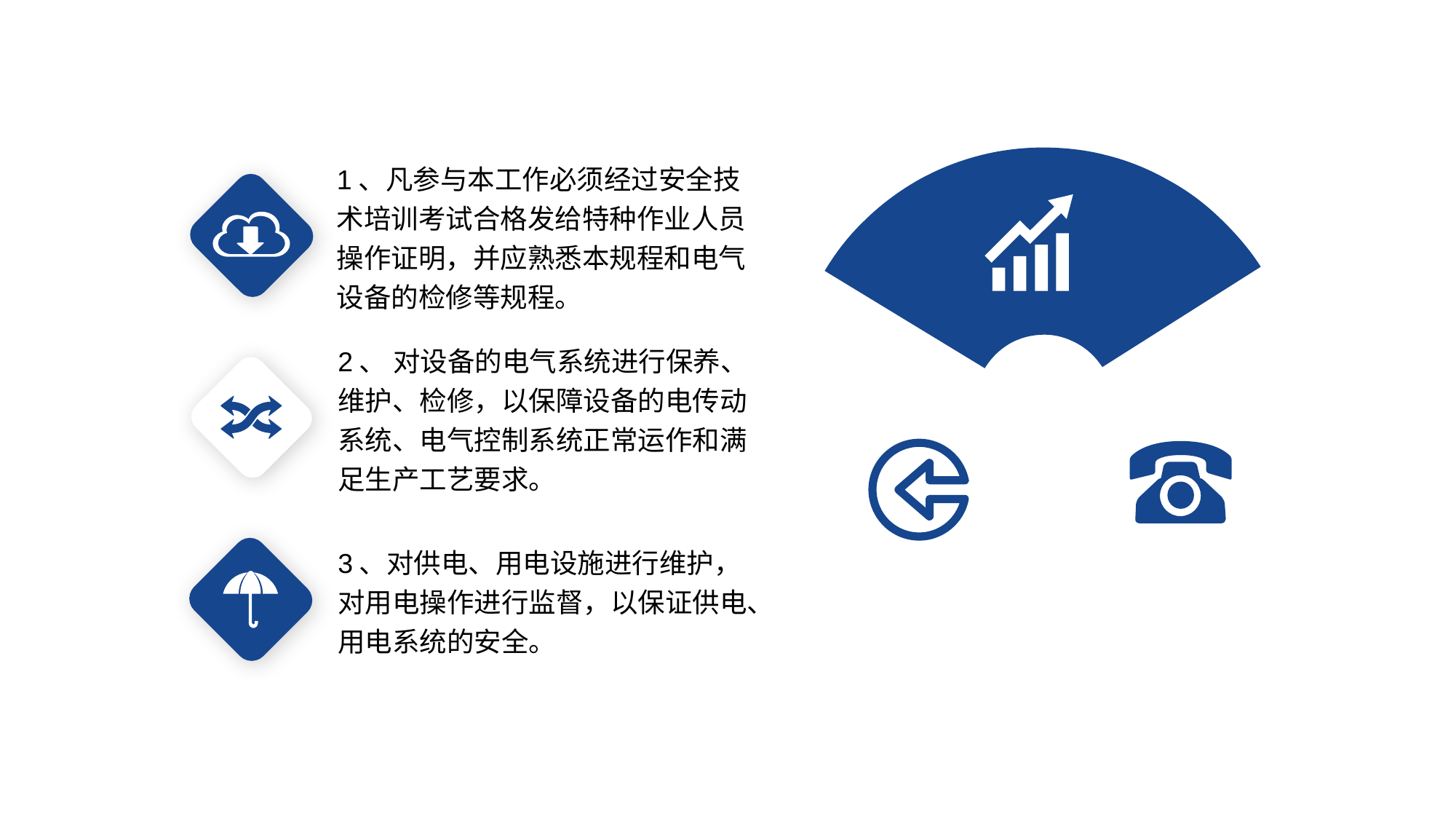

1、凡参与本工作必须经过安全技术培训考试合格发给特种作业人员操作证明，并应熟悉本规程和电气设备的检修等规程。

2、 对设备的电气系统进行保养、维护、检修，以保障设备的电传动系统、电气控制系统正常运作和满足生产工艺要求。

3、对供电、用电设施进行维护，对用电操作进行监督，以保证供电、用电系统的安全。